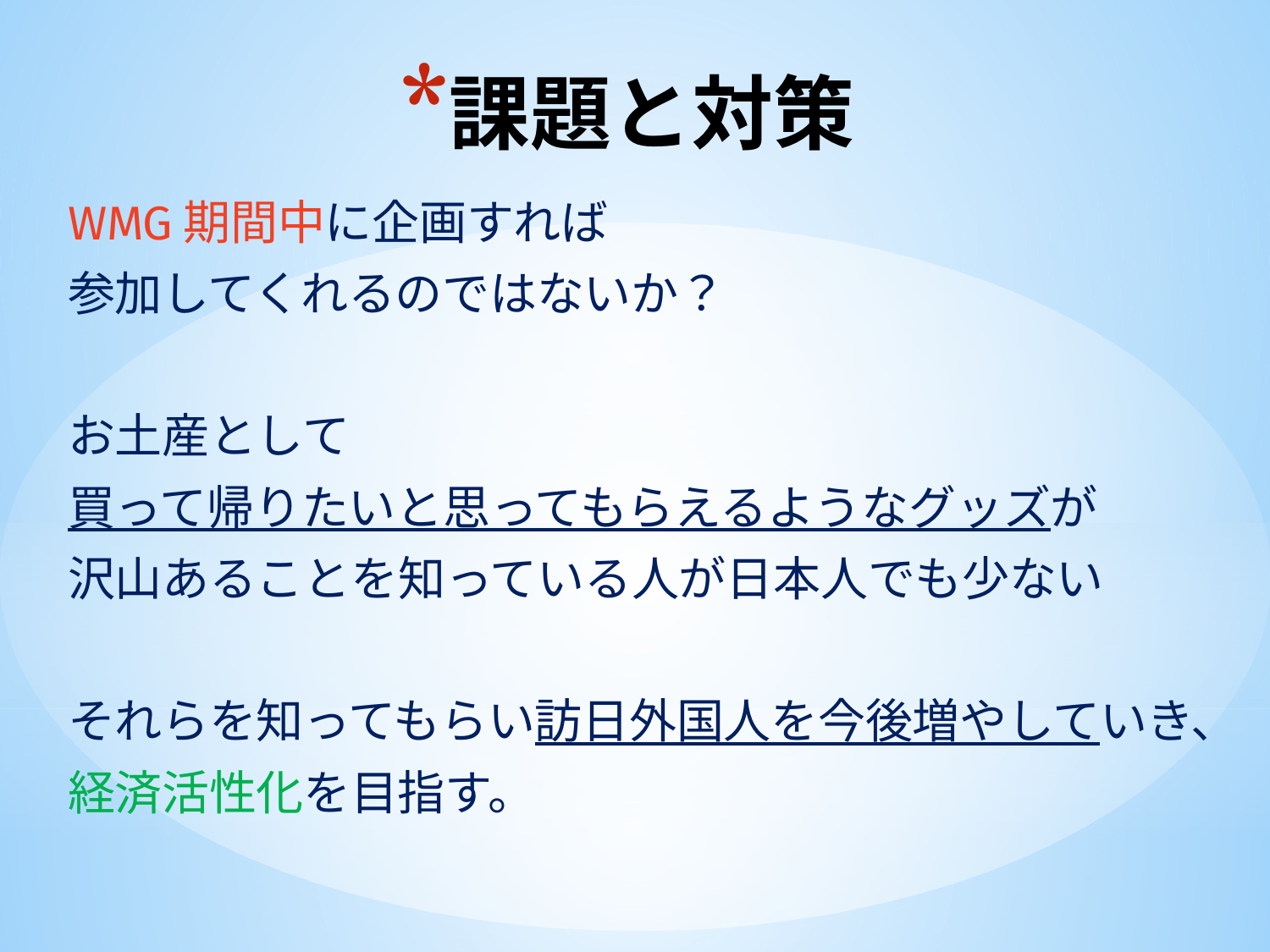

# 課題と対策
WMG期間中に企画すれば
参加してくれるのではないか？

お土産として
買って帰りたいと思ってもらえるようなグッズが
沢山あることを知っている人が日本人でも少ない

それらを知ってもらい訪日外国人を今後増やしていき、
経済活性化を目指す。